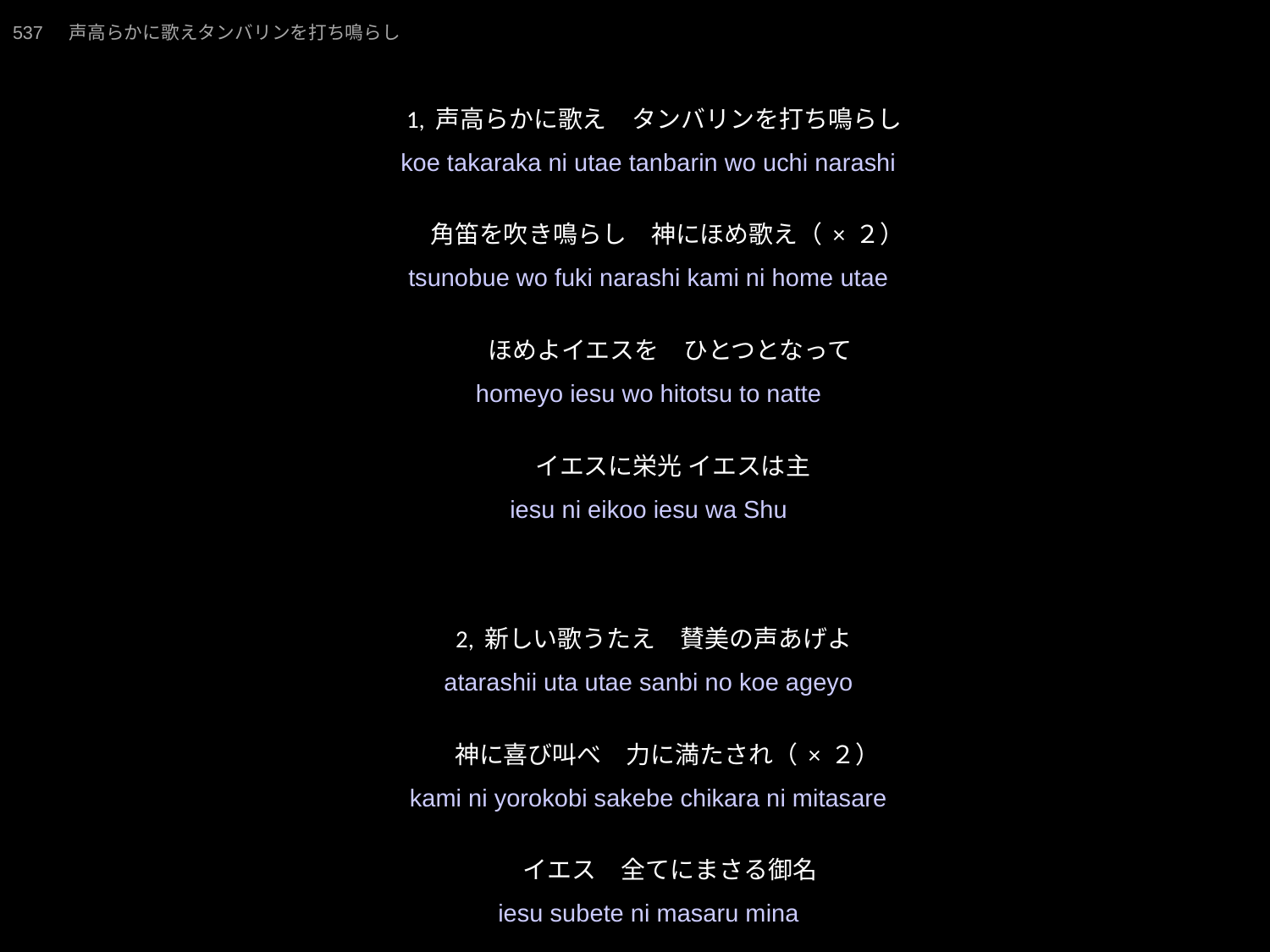

537　声高らかに歌えタンバリンを打ち鳴らし
210822_yoshiya.pp.ppt
こえたからにうたえたんばりんをうちならし
★P
★４
1,声高らかに歌え　タンバリンを打ち鳴らし

   角笛を吹き鳴らし　神にほめ歌え（×２）

    ほめよイエスを　ひとつとなって

     イエスに栄光 イエスは主

2,新しい歌うたえ　賛美の声あげよ

   神に喜び叫べ　力に満たされ（×２）

    イエス　全てにまさる御名

      栄光の王 イエスは主

koe takaraka ni utae tanbarin wo uchi narashi

tsunobue wo fuki narashi kami ni home utae

homeyo iesu wo hitotsu to natte

iesu ni eikoo iesu wa Shu

atarashii uta utae sanbi no koe ageyo

kami ni yorokobi sakebe chikara ni mitasare

iesu subete ni masaru mina

eikoo no oo iesu wa Shu